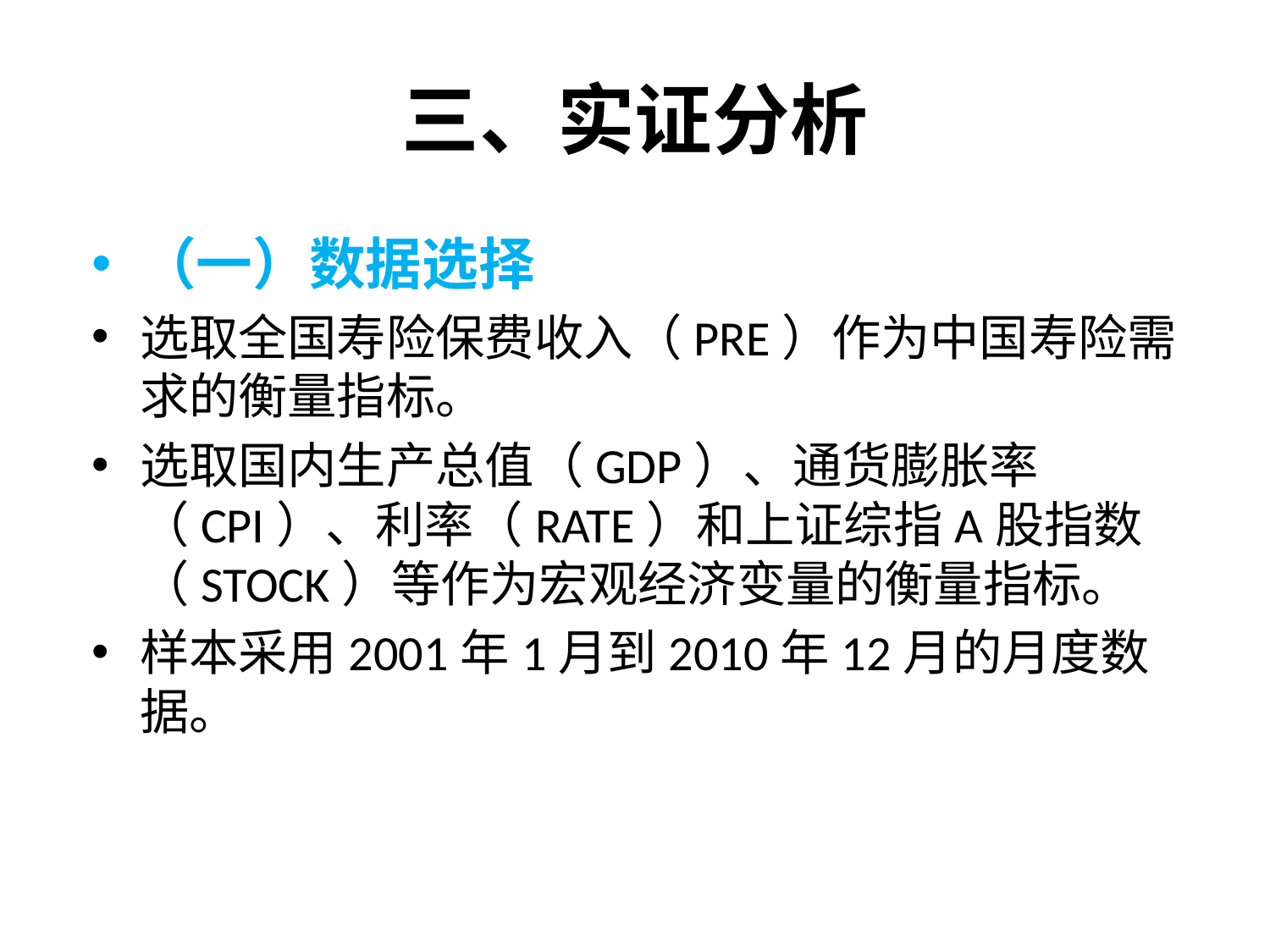

# 三、实证分析
（一）数据选择
选取全国寿险保费收入（PRE）作为中国寿险需求的衡量指标。
选取国内生产总值（GDP）、通货膨胀率（CPI）、利率（RATE）和上证综指A股指数（STOCK）等作为宏观经济变量的衡量指标。
样本采用2001年1月到2010年12月的月度数据。